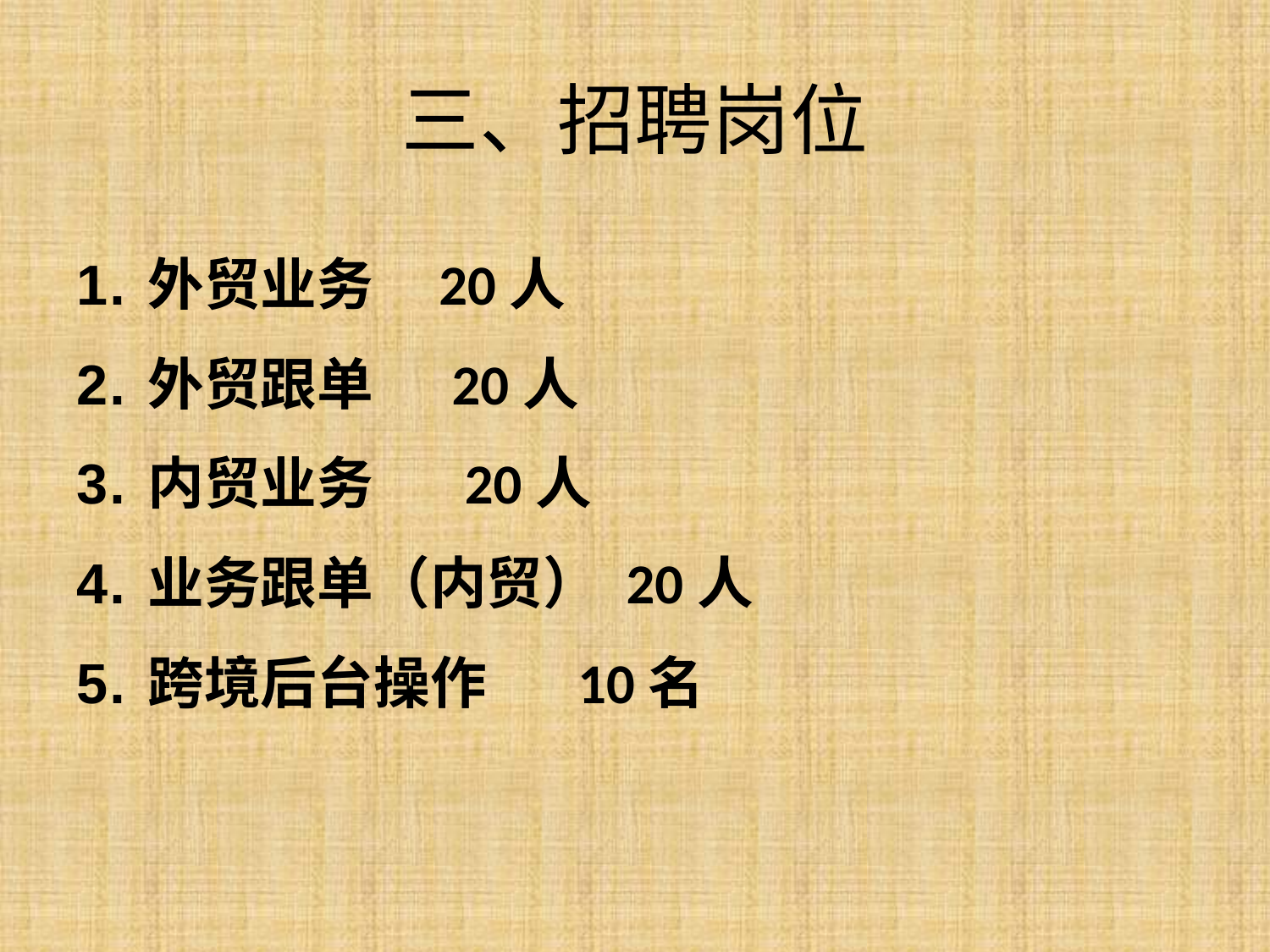

# 三、招聘岗位
外贸业务    20人
外贸跟单     20人
内贸业务      20人
业务跟单（内贸） 20人
跨境后台操作      10名